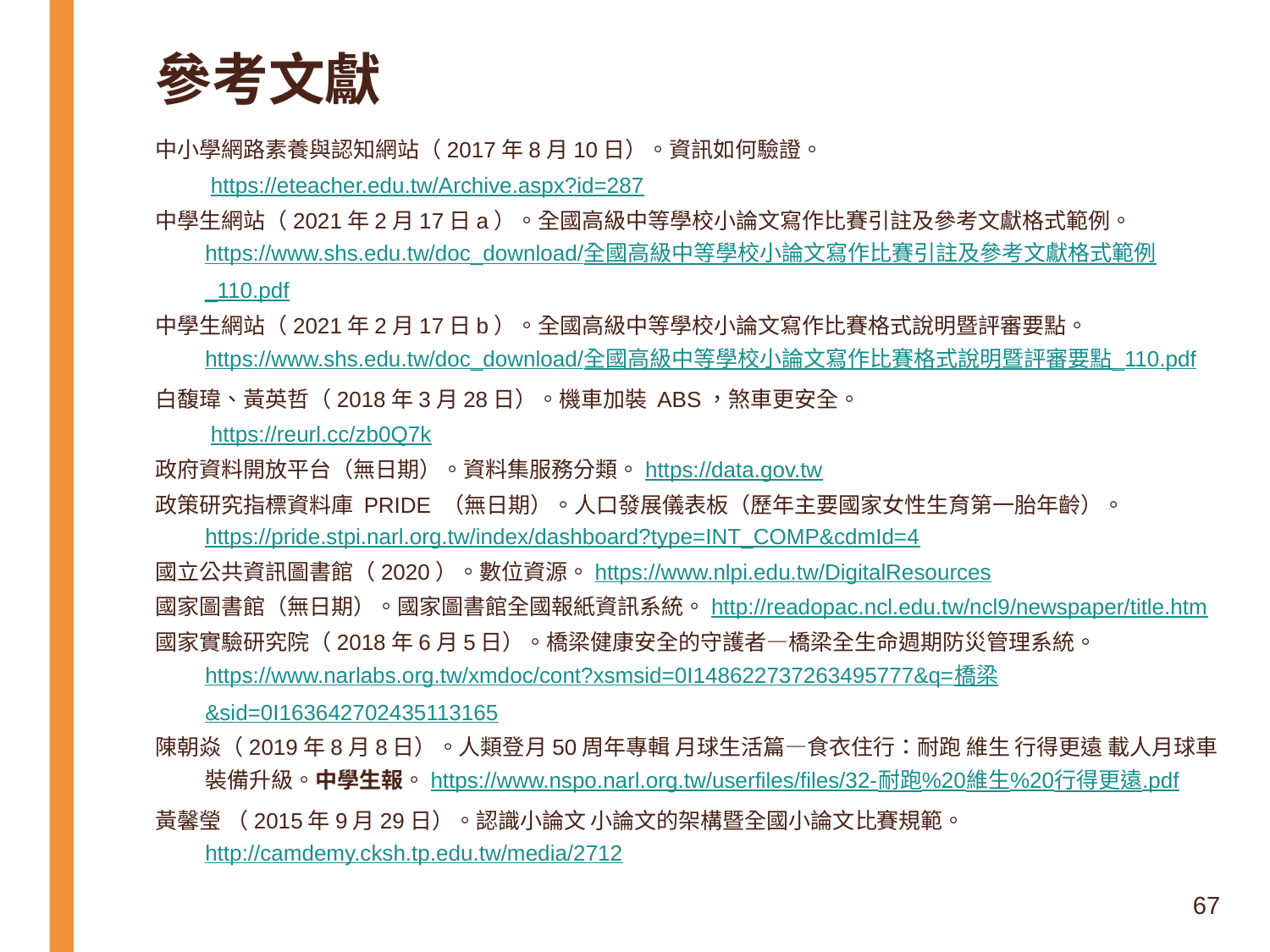

# 參考文獻
中小學網路素養與認知網站（2017年8月10日）。資訊如何驗證。
         https://eteacher.edu.tw/Archive.aspx?id=287
中學生網站（2021年2月17日a）。全國高級中等學校小論文寫作比賽引註及參考文獻格式範例。https://www.shs.edu.tw/doc_download/全國高級中等學校小論文寫作比賽引註及參考文獻格式範例_110.pdf
中學生網站（2021年2月17日b）。全國高級中等學校小論文寫作比賽格式說明暨評審要點。https://www.shs.edu.tw/doc_download/全國高級中等學校小論文寫作比賽格式說明暨評審要點_110.pdf
白馥瑋、黃英哲（2018年3月28日）。機車加裝 ABS，煞車更安全。
         https://reurl.cc/zb0Q7k
政府資料開放平台（無日期）。資料集服務分類。https://data.gov.tw
政策研究指標資料庫 PRIDE （無日期）。人口發展儀表板（歷年主要國家女性生育第一胎年齡）。https://pride.stpi.narl.org.tw/index/dashboard?type=INT_COMP&cdmId=4
國立公共資訊圖書館（2020）。數位資源。https://www.nlpi.edu.tw/DigitalResources
國家圖書館（無日期）。國家圖書館全國報紙資訊系統。http://readopac.ncl.edu.tw/ncl9/newspaper/title.htm
國家實驗研究院（2018年6月5日）。橋梁健康安全的守護者—橋梁全生命週期防災管理系統。https://www.narlabs.org.tw/xmdoc/cont?xsmsid=0I148622737263495777&q=橋梁&sid=0I163642702435113165
陳朝焱（2019年8月8日）。人類登月50周年專輯 月球生活篇—食衣住行：耐跑 維生 行得更遠 載人月球車裝備升級。中學生報。https://www.nspo.narl.org.tw/userfiles/files/32-耐跑%20維生%20行得更遠.pdf
黃馨瑩 （2015年9月29日）。認識小論文 小論文的架構暨全國小論文比賽規範。 http://camdemy.cksh.tp.edu.tw/media/2712
67